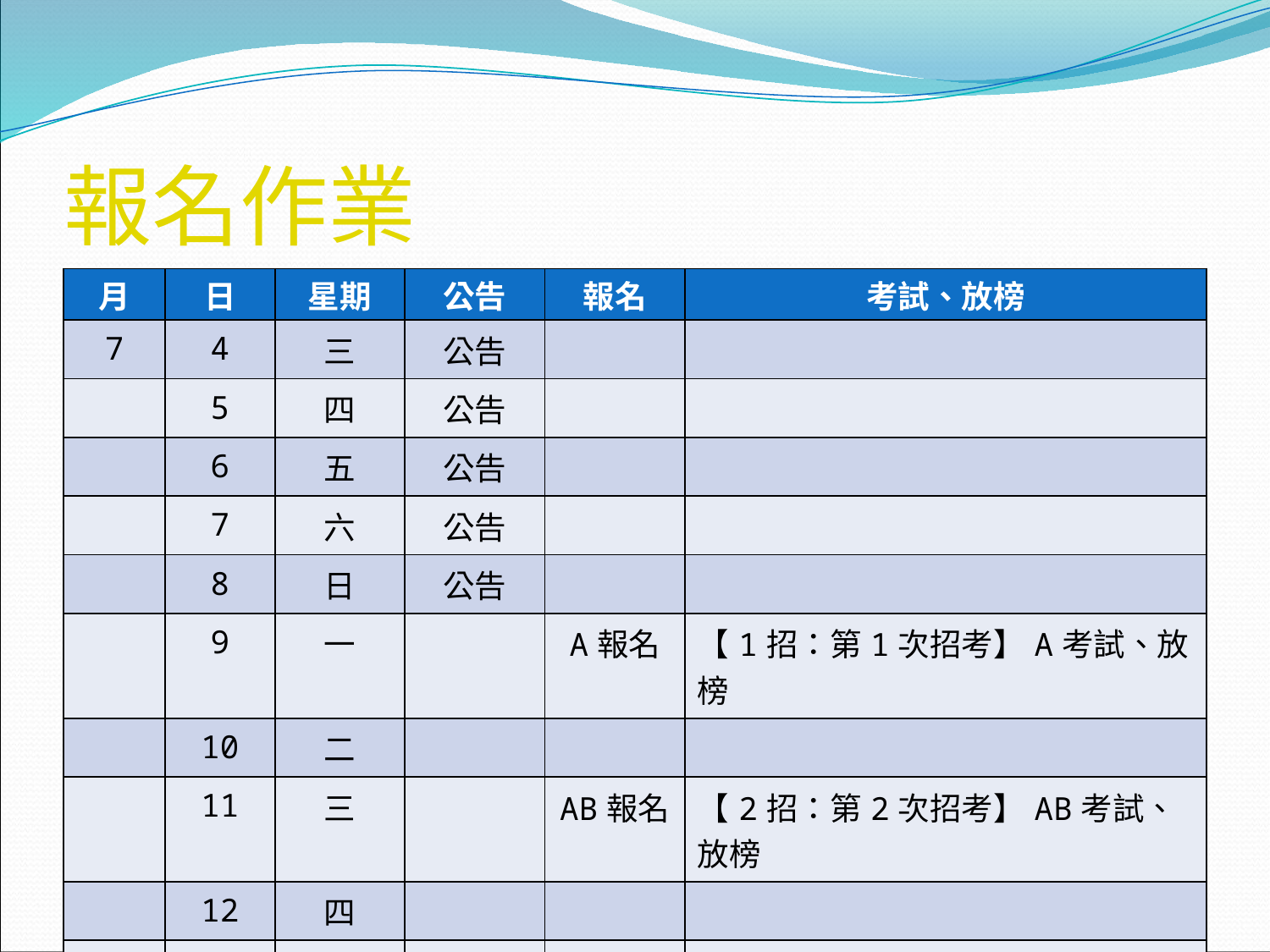

# 報名作業
| 月 | 日 | 星期 | 公告 | 報名 | 考試、放榜 |
| --- | --- | --- | --- | --- | --- |
| 7 | 4 | 三 | 公告 |  |  |
|  | 5 | 四 | 公告 |  |  |
|  | 6 | 五 | 公告 |  |  |
|  | 7 | 六 | 公告 |  |  |
|  | 8 | 日 | 公告 |  |  |
|  | 9 | 一 |  | A報名 | 【1招：第1次招考】A考試、放榜 |
|  | 10 | 二 |  |  |  |
|  | 11 | 三 |  | AB報名 | 【2招：第2次招考】AB考試、放榜 |
|  | 12 | 四 |  |  |  |
|  | 13 | 五 |  | ABC報名 | 【3招：第3次招考】ABC考試、放榜 |